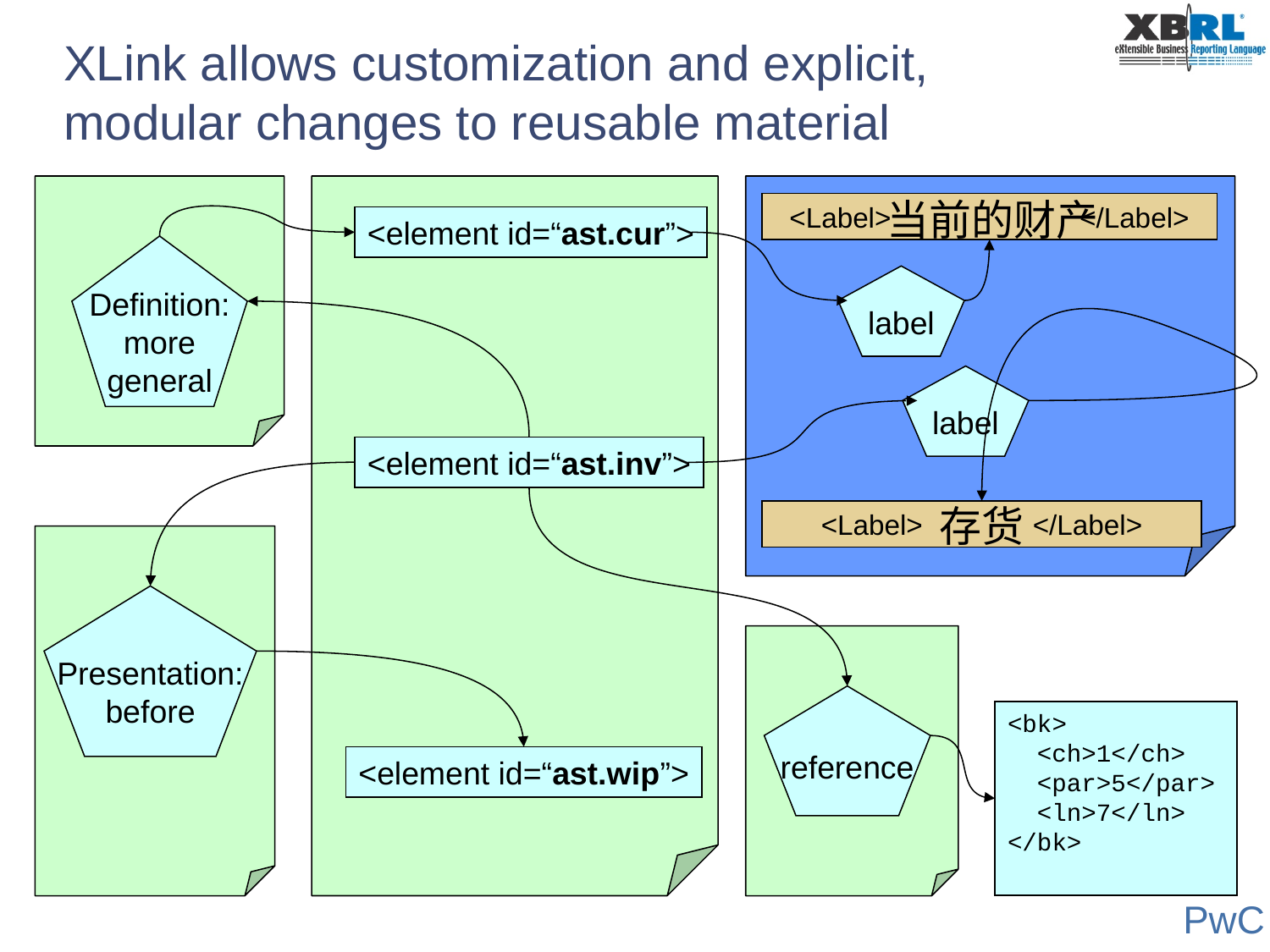

# XLink allows customization and explicit, modular changes to reusable material

当前的财产
<Label>                        </Label>
<element id=“ast.cur”>
Definition:
more
general
label
label
<element id=“ast.inv”>
Presentation:
before
<element id=“ast.wip”>
reference
<bk>
  <ch>1</ch>
  <par>5</par>
  <ln>7</ln>
</bk>

存货
<Label>              </Label>